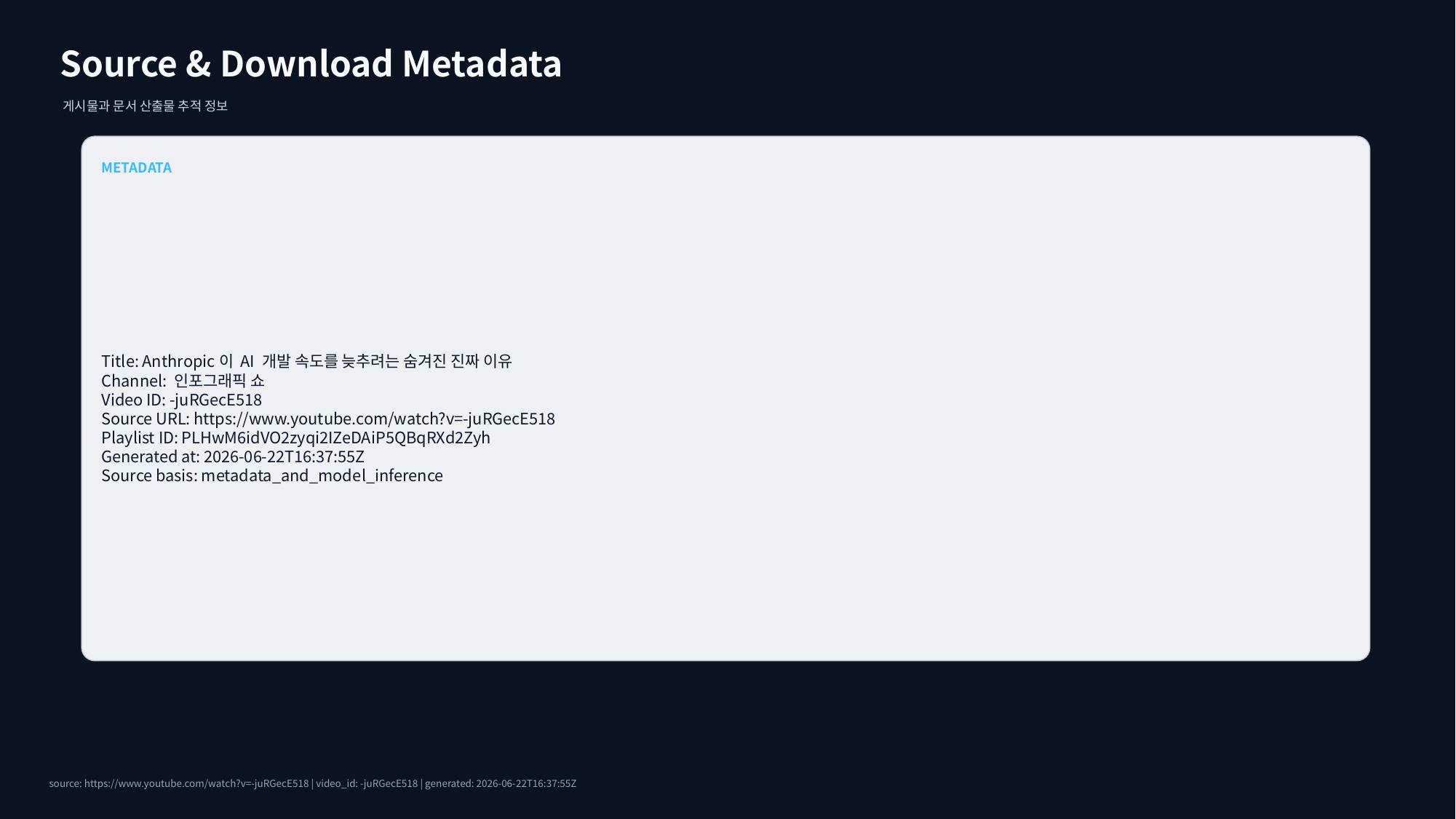

Source & Download Metadata
게시물과 문서 산출물 추적 정보

METADATA
Title: Anthropic이 AI 개발 속도를 늦추려는 숨겨진 진짜 이유
Channel: 인포그래픽 쇼
Video ID: -juRGecE518
Source URL: https://www.youtube.com/watch?v=-juRGecE518
Playlist ID: PLHwM6idVO2zyqi2IZeDAiP5QBqRXd2Zyh
Generated at: 2026-06-22T16:37:55Z
Source basis: metadata_and_model_inference
source: https://www.youtube.com/watch?v=-juRGecE518 | video_id: -juRGecE518 | generated: 2026-06-22T16:37:55Z